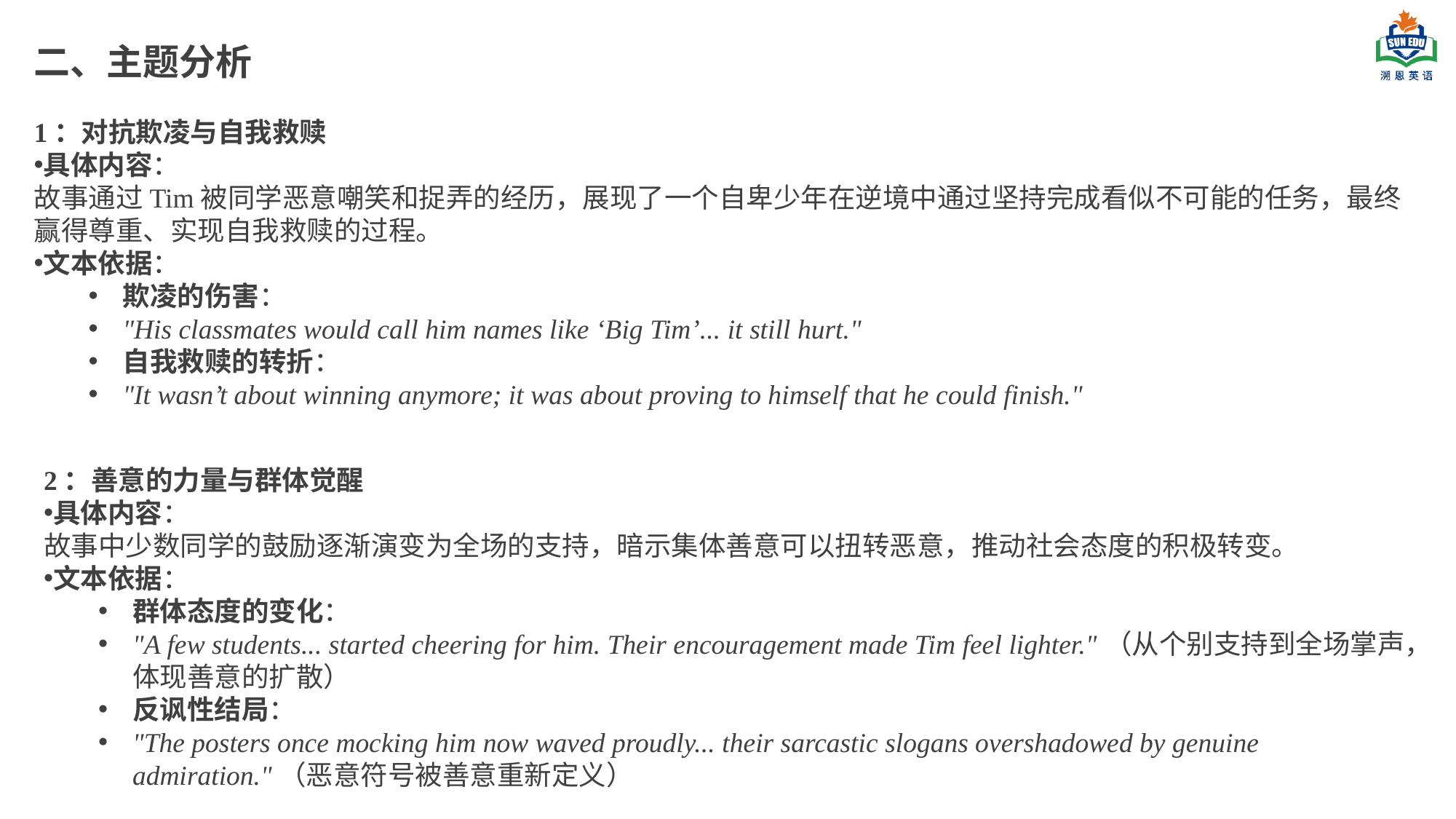

二、主题分析

1：对抗欺凌与自我救赎
具体内容：
故事通过Tim被同学恶意嘲笑和捉弄的经历，展现了一个自卑少年在逆境中通过坚持完成看似不可能的任务，最终赢得尊重、实现自我救赎的过程。
文本依据：
欺凌的伤害：
"His classmates would call him names like ‘Big Tim’... it still hurt."
自我救赎的转折：
"It wasn’t about winning anymore; it was about proving to himself that he could finish."
2：善意的力量与群体觉醒
具体内容：
故事中少数同学的鼓励逐渐演变为全场的支持，暗示集体善意可以扭转恶意，推动社会态度的积极转变。
文本依据：
群体态度的变化：
"A few students... started cheering for him. Their encouragement made Tim feel lighter."（从个别支持到全场掌声，体现善意的扩散）
反讽性结局：
"The posters once mocking him now waved proudly... their sarcastic slogans overshadowed by genuine admiration."（恶意符号被善意重新定义）